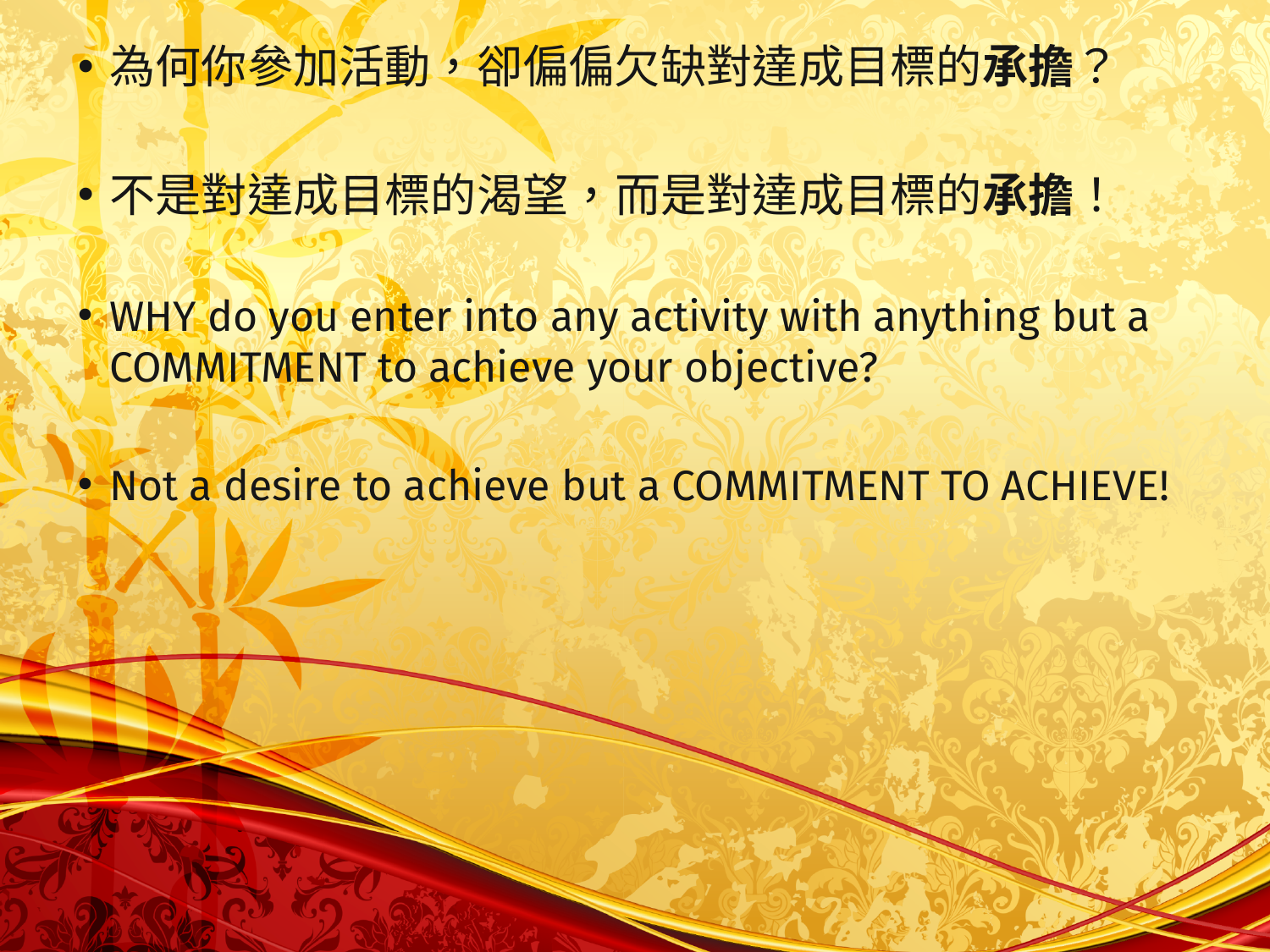

為何你參加活動，卻偏偏欠缺對達成目標的承擔？

不是對達成目標的渴望，而是對達成目標的承擔！

WHY do you enter into any activity with anything but a COMMITMENT to achieve your objective?

Not a desire to achieve but a COMMITMENT TO ACHIEVE!